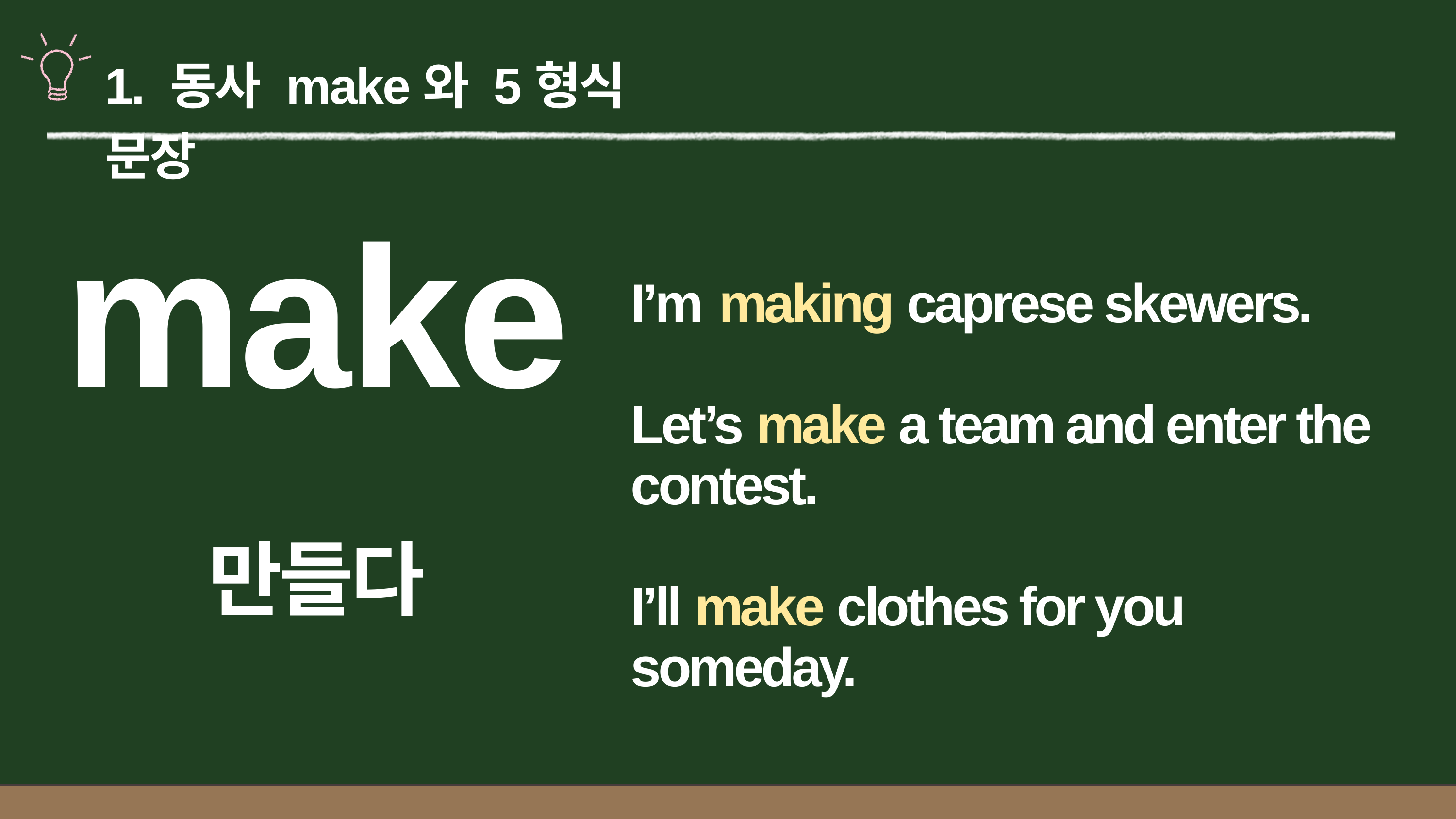

1. 동사 make와 5형식 문장

I’m making caprese skewers.

Let’s make a team and enter the contest.

I’ll make clothes for you someday.
make
만들다